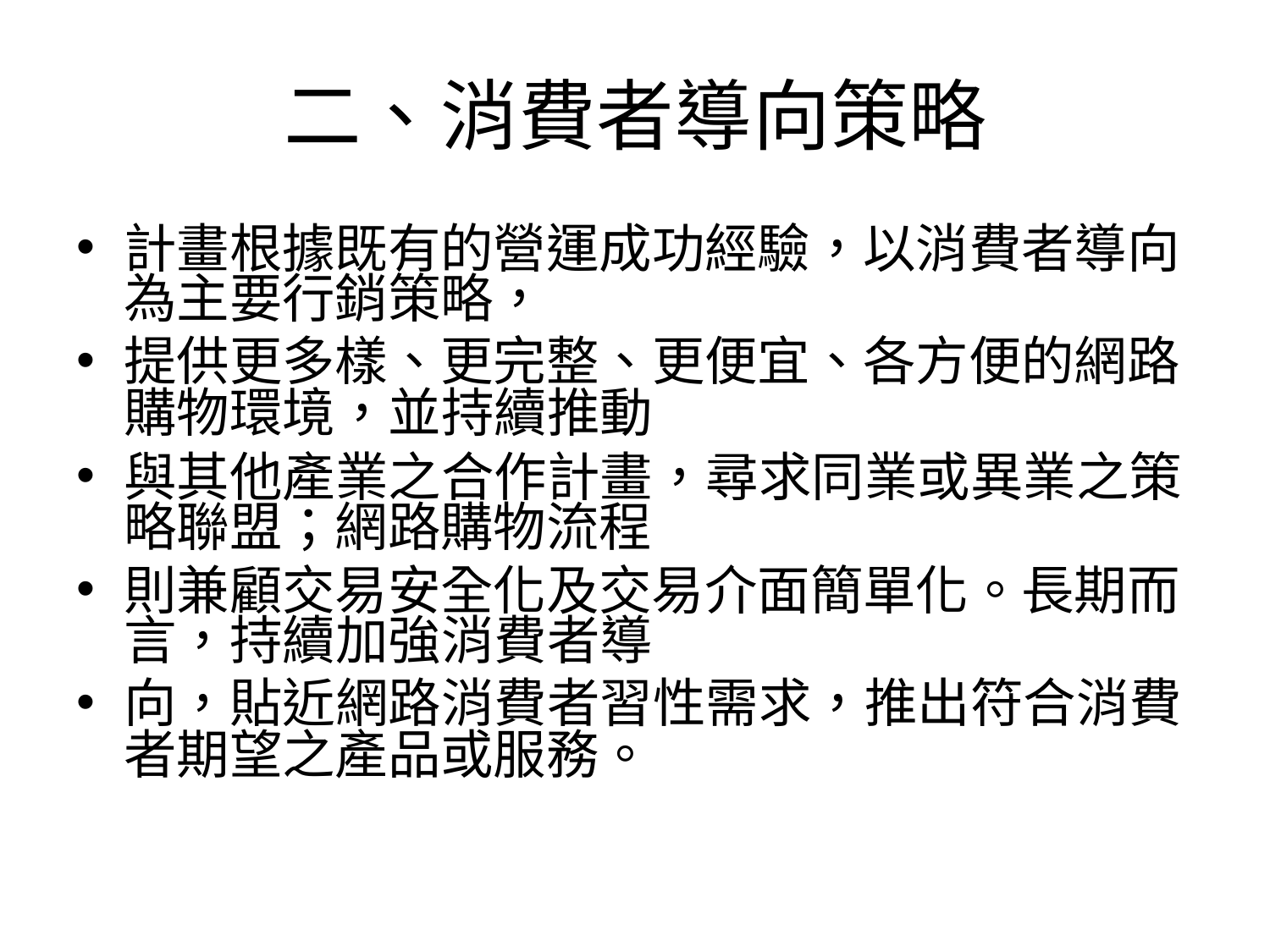

# 二、消費者導向策略
計畫根據既有的營運成功經驗，以消費者導向 為主要行銷策略，
提供更多樣、更完整、更便宜、各方便的網路 購物環境，並持續推動
與其他產業之合作計畫，尋求同業或異業之策 略聯盟；網路購物流程
則兼顧交易安全化及交易介面簡單化。長期而 言，持續加強消費者導
向，貼近網路消費者習性需求，推出符合消費 者期望之產品或服務。